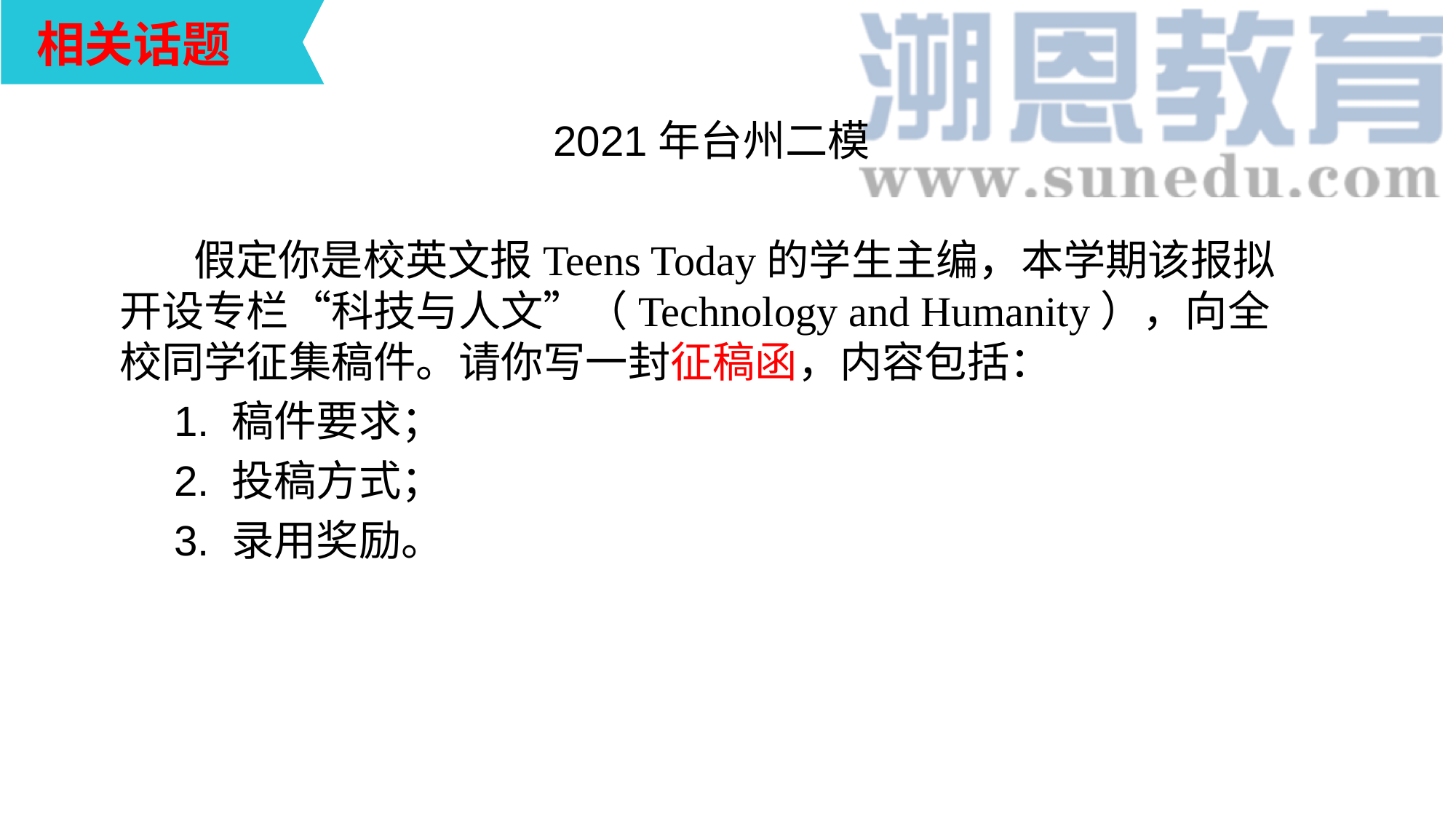

相关话题
2021年台州二模

 假定你是校英文报Teens Today的学生主编，本学期该报拟开设专栏“科技与人文”（Technology and Humanity），向全校同学征集稿件。请你写一封征稿函，内容包括：
1. 稿件要求；
2. 投稿方式；
3. 录用奖励。